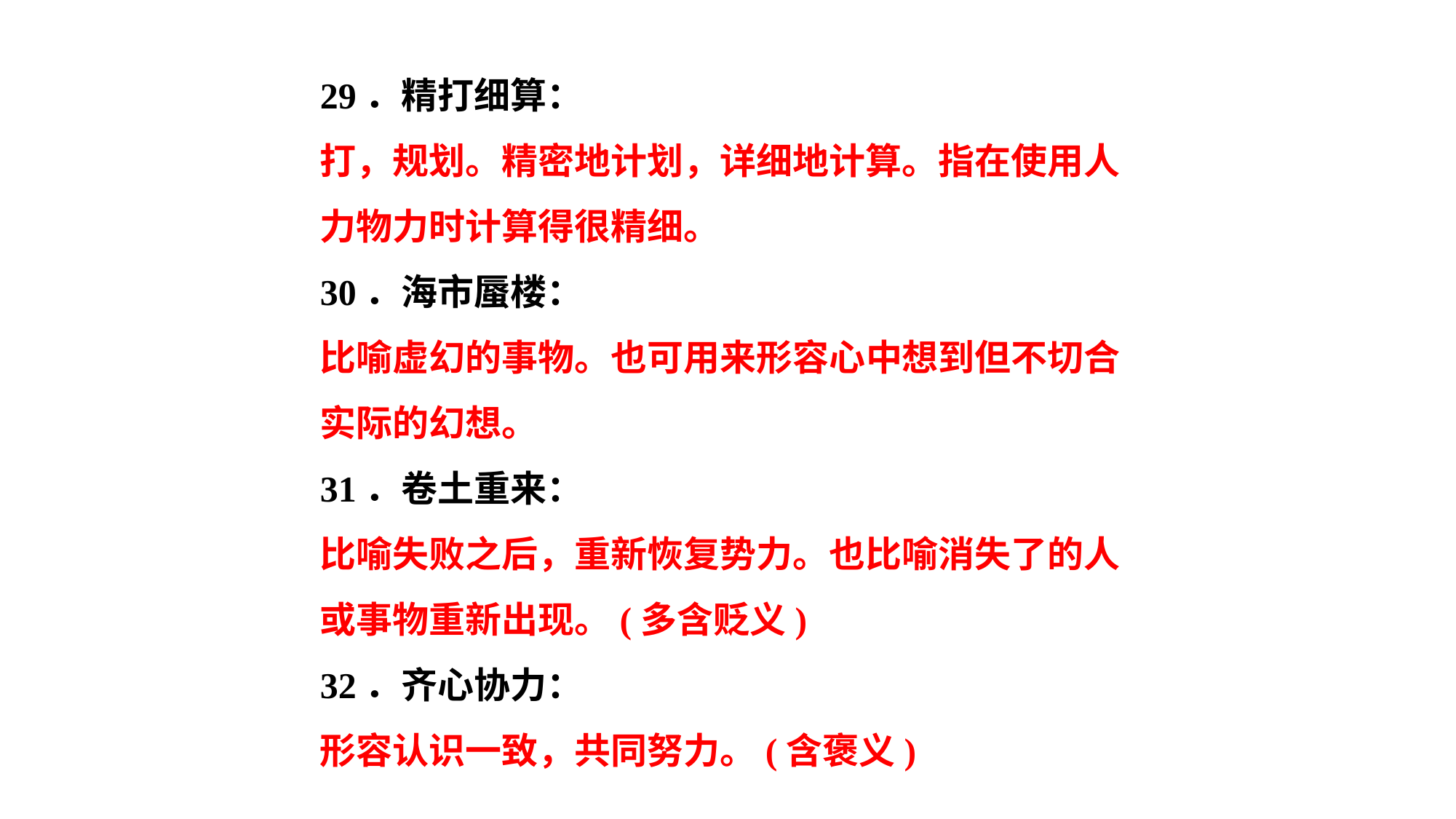

29．精打细算：
打，规划。精密地计划，详细地计算。指在使用人力物力时计算得很精细。
30．海市蜃楼：
比喻虚幻的事物。也可用来形容心中想到但不切合实际的幻想。
31．卷土重来：
比喻失败之后，重新恢复势力。也比喻消失了的人或事物重新出现。(多含贬义)
32．齐心协力：
形容认识一致，共同努力。(含褒义)